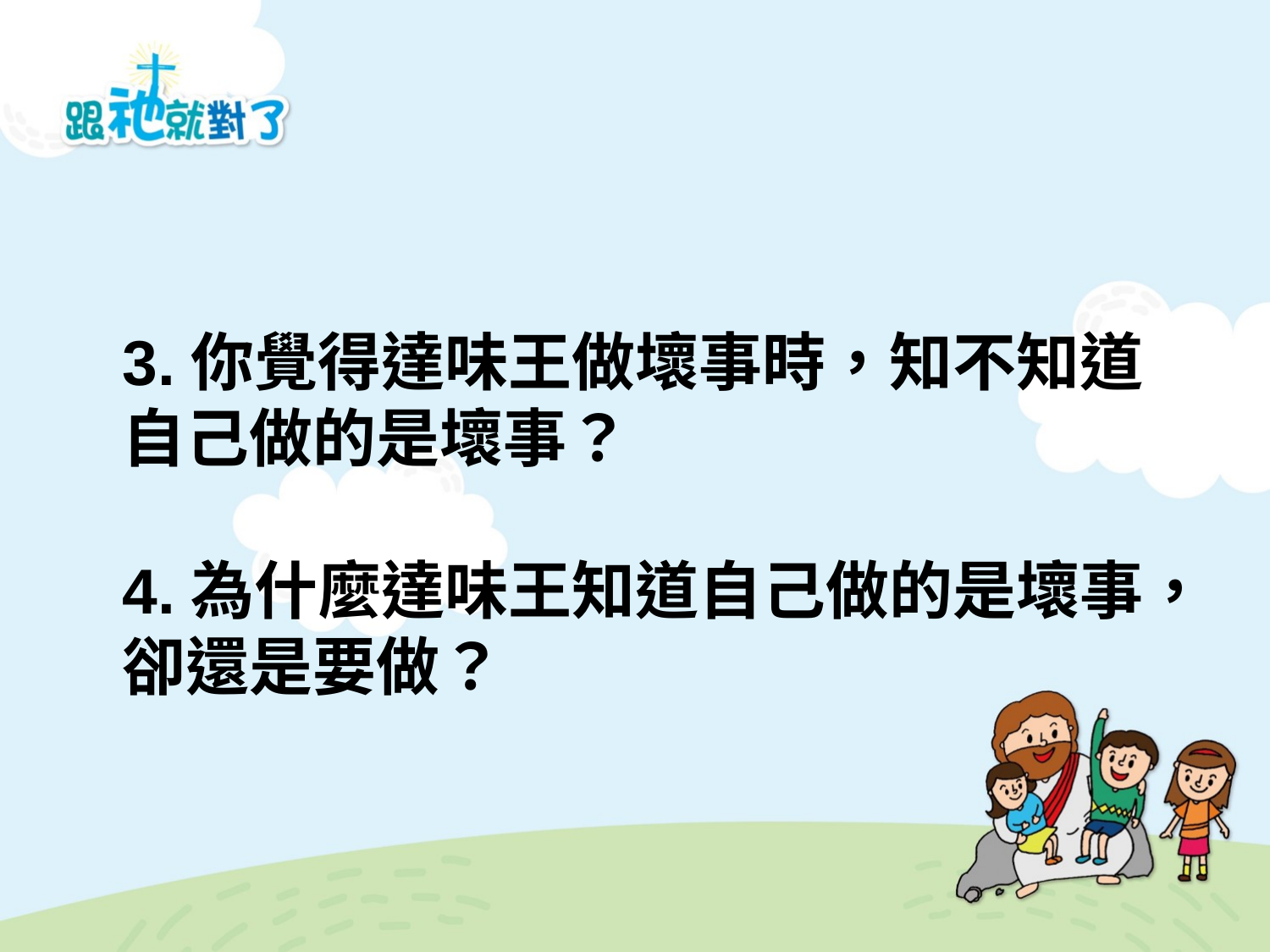

3.你覺得達味王做壞事時，知不知道自己做的是壞事？

4.為什麼達味王知道自己做的是壞事，卻還是要做？